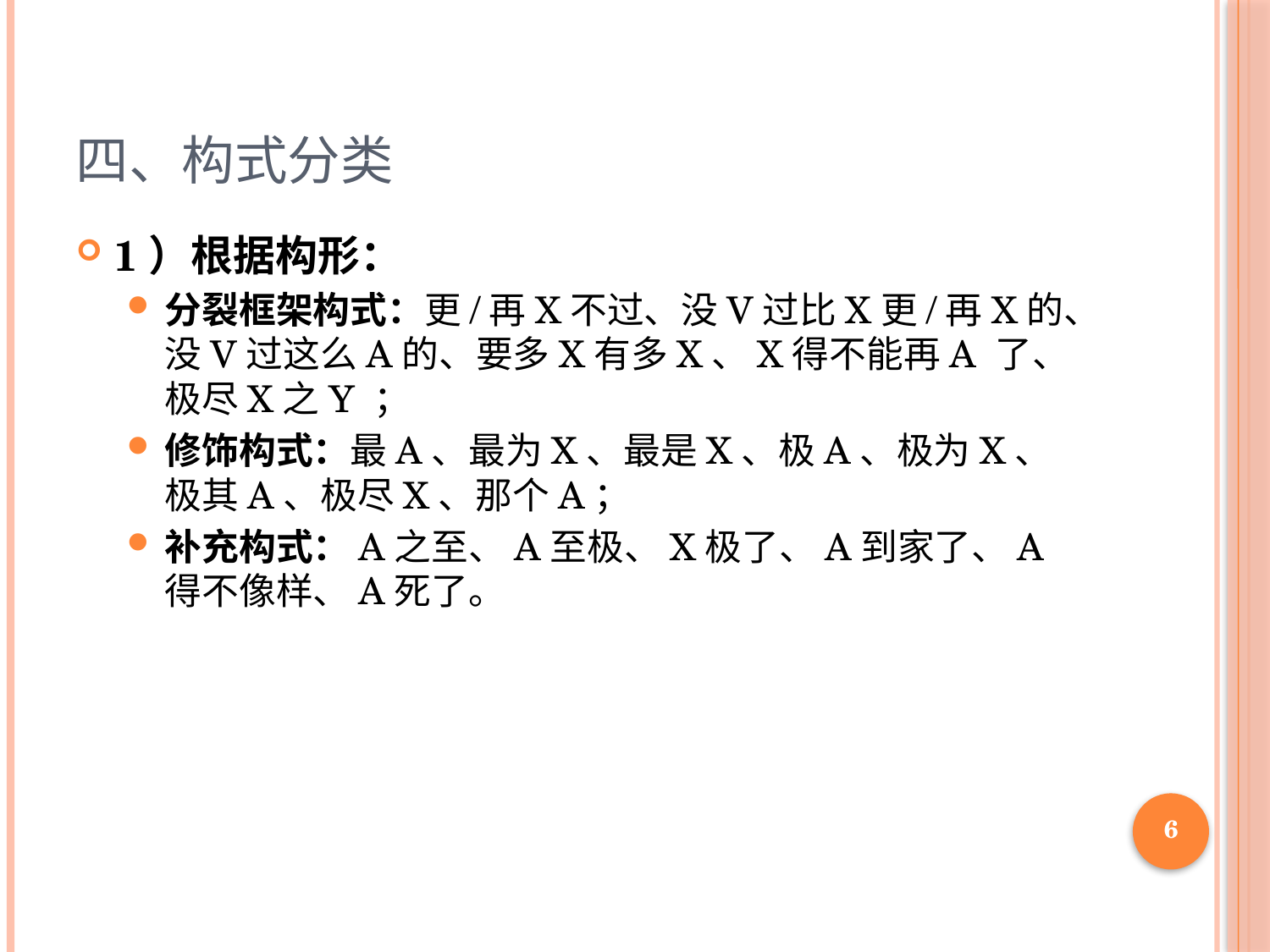

# 四、构式分类
1）根据构形：
分裂框架构式：更/再X不过、没V过比X更/再X的、没V过这么A的、要多X有多X、X得不能再A 了、极尽X之Y ；
修饰构式：最A、最为X、最是X、极A、极为X、极其A、极尽X、那个A；
补充构式：A之至、A至极、X极了、A到家了、A得不像样、A死了。
6